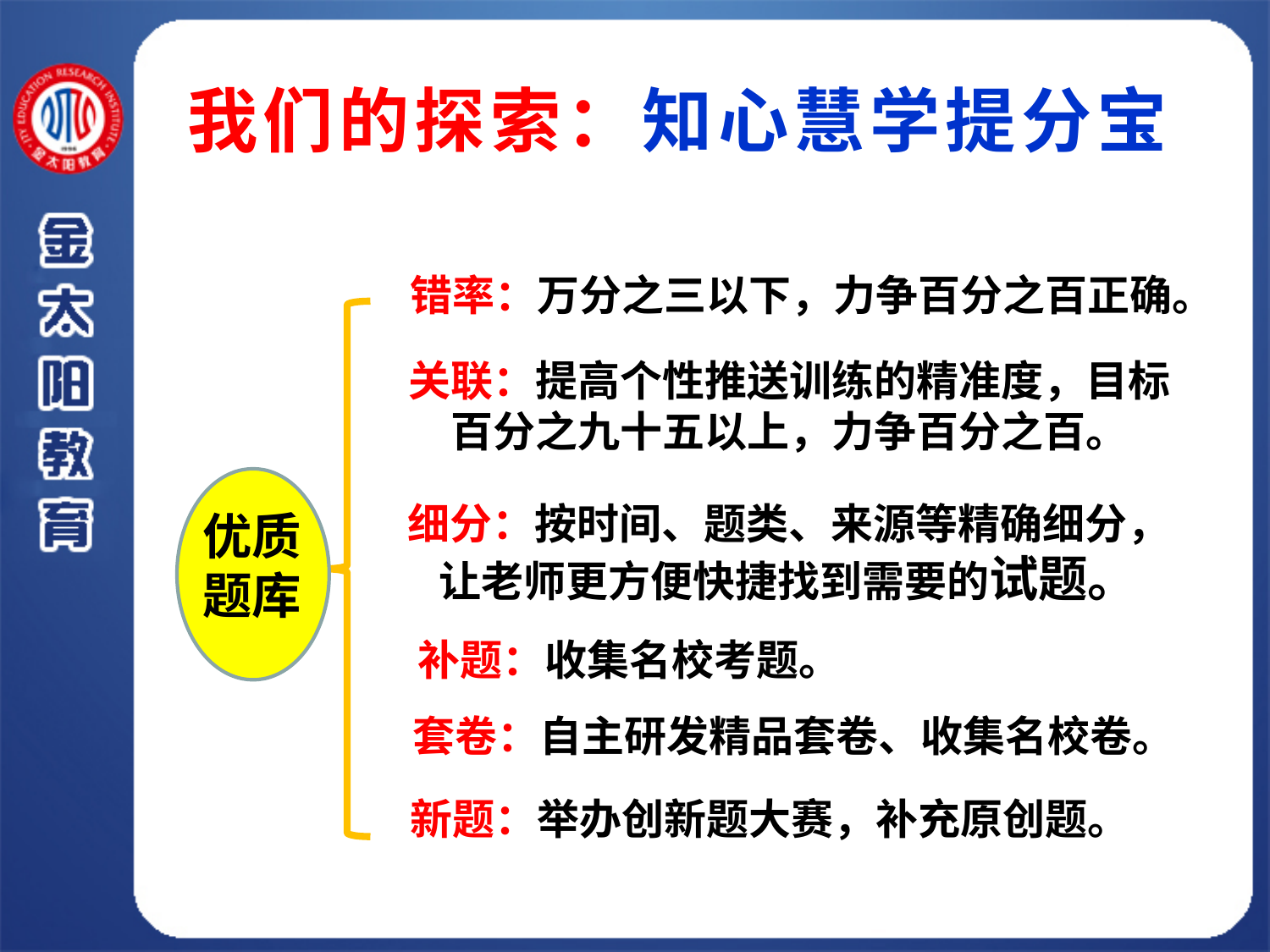

我们的探索：知心慧学提分宝
错率：万分之三以下，力争百分之百正确。

关联：提高个性推送训练的精准度，目标百分之九十五以上，力争百分之百。

优质题库

细分：按时间、题类、来源等精确细分，让老师更方便快捷找到需要的试题。
 补题：收集名校考题。
套卷：自主研发精品套卷、收集名校卷。
新题：举办创新题大赛，补充原创题。